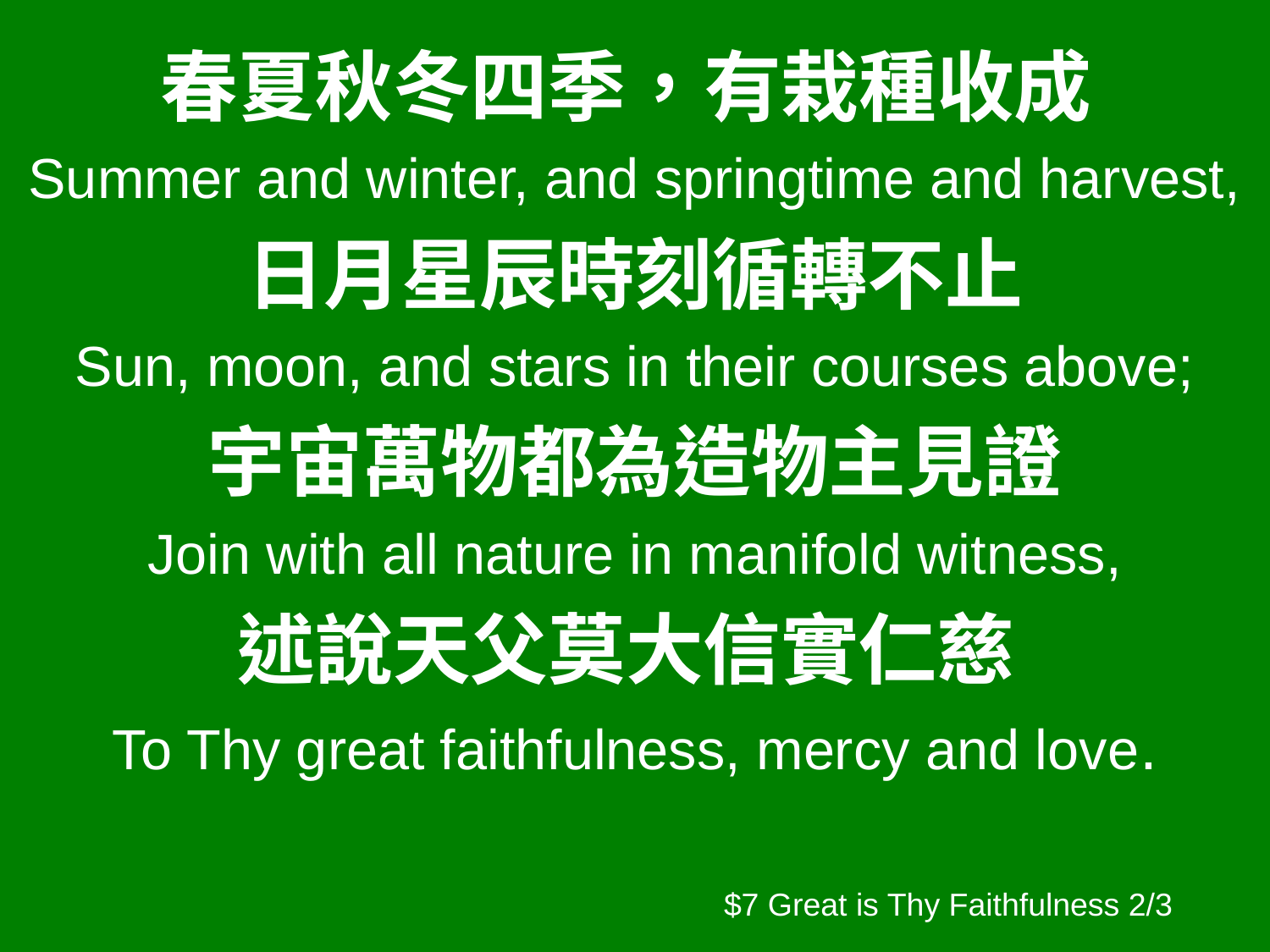

春夏秋冬四季，有栽種收成
Summer and winter, and springtime and harvest,
日月星辰時刻循轉不止
Sun, moon, and stars in their courses above;
宇宙萬物都為造物主見證
Join with all nature in manifold witness,
述說天父莫大信實仁慈
To Thy great faithfulness, mercy and love.
$7 Great is Thy Faithfulness 2/3